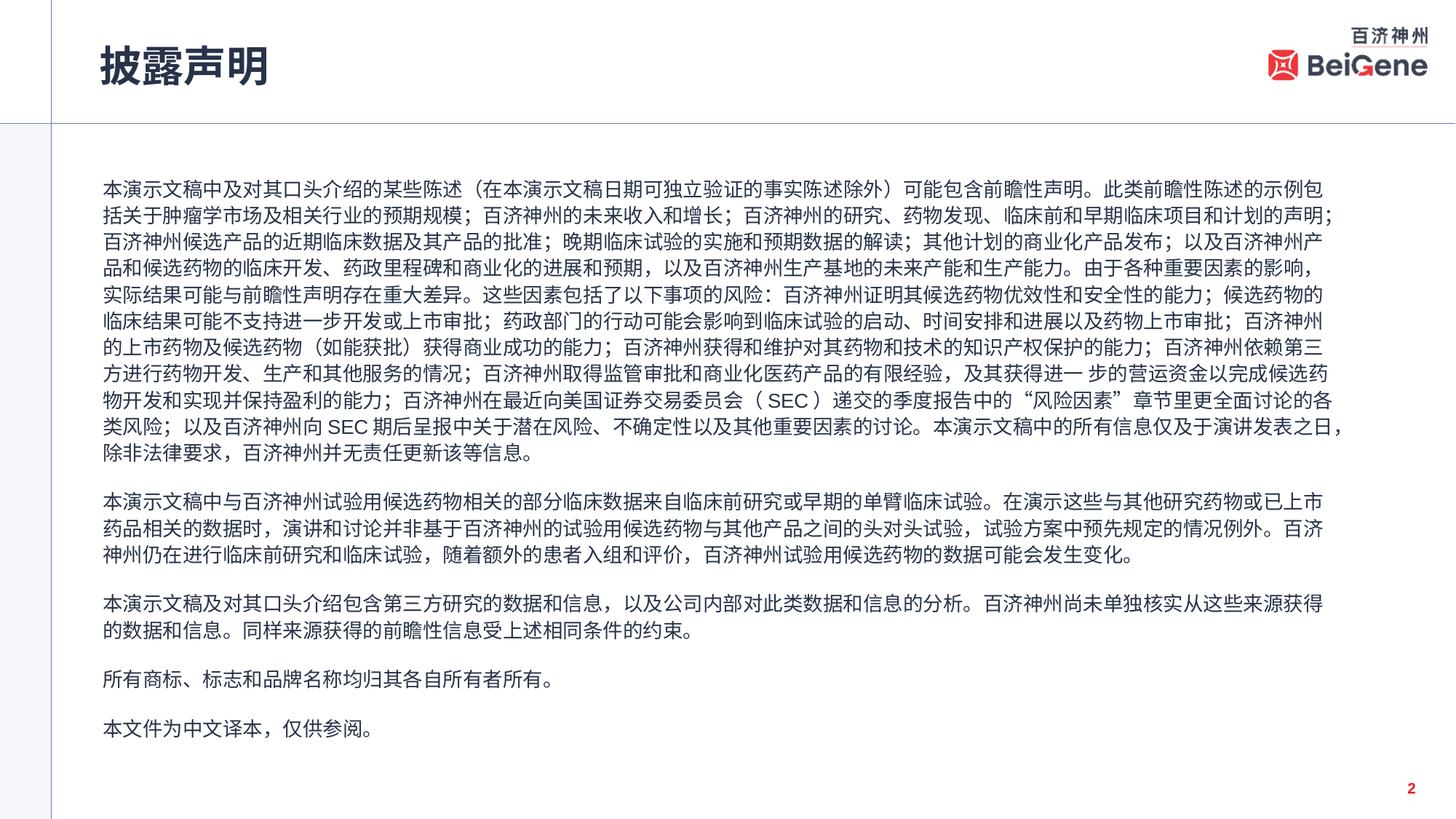

# 披露声明
本演示文稿中及对其口头介绍的某些陈述（在本演示文稿日期可独立验证的事实陈述除外）可能包含前瞻性声明。此类前瞻性陈述的示例包括关于肿瘤学市场及相关行业的预期规模；百济神州的未来收入和增长；百济神州的研究、药物发现、临床前和早期临床项目和计划的声明；百济神州候选产品的近期临床数据及其产品的批准；晚期临床试验的实施和预期数据的解读；其他计划的商业化产品发布；以及百济神州产品和候选药物的临床开发、药政里程碑和商业化的进展和预期，以及百济神州生产基地的未来产能和生产能力。由于各种重要因素的影响，实际结果可能与前瞻性声明存在重大差异。这些因素包括了以下事项的风险：百济神州证明其候选药物优效性和安全性的能力；候选药物的临床结果可能不支持进一步开发或上市审批；药政部门的行动可能会影响到临床试验的启动、时间安排和进展以及药物上市审批；百济神州的上市药物及候选药物（如能获批）获得商业成功的能力；百济神州获得和维护对其药物和技术的知识产权保护的能力；百济神州依赖第三方进行药物开发、生产和其他服务的情况；百济神州取得监管审批和商业化医药产品的有限经验，及其获得进一 步的营运资金以完成候选药物开发和实现并保持盈利的能力；百济神州在最近向美国证券交易委员会（SEC）递交的季度报告中的“风险因素”章节里更全面讨论的各类风险；以及百济神州向SEC期后呈报中关于潜在风险、不确定性以及其他重要因素的讨论。本演示文稿中的所有信息仅及于演讲发表之日，除非法律要求，百济神州并无责任更新该等信息。
本演示文稿中与百济神州试验用候选药物相关的部分临床数据来自临床前研究或早期的单臂临床试验。在演示这些与其他研究药物或已上市药品相关的数据时，演讲和讨论并非基于百济神州的试验用候选药物与其他产品之间的头对头试验，试验方案中预先规定的情况例外。百济神州仍在进行临床前研究和临床试验，随着额外的患者入组和评价，百济神州试验用候选药物的数据可能会发生变化。
本演示文稿及对其口头介绍包含第三方研究的数据和信息，以及公司内部对此类数据和信息的分析。百济神州尚未单独核实从这些来源获得的数据和信息。同样来源获得的前瞻性信息受上述相同条件的约束。
所有商标、标志和品牌名称均归其各自所有者所有。
本文件为中文译本，仅供参阅。